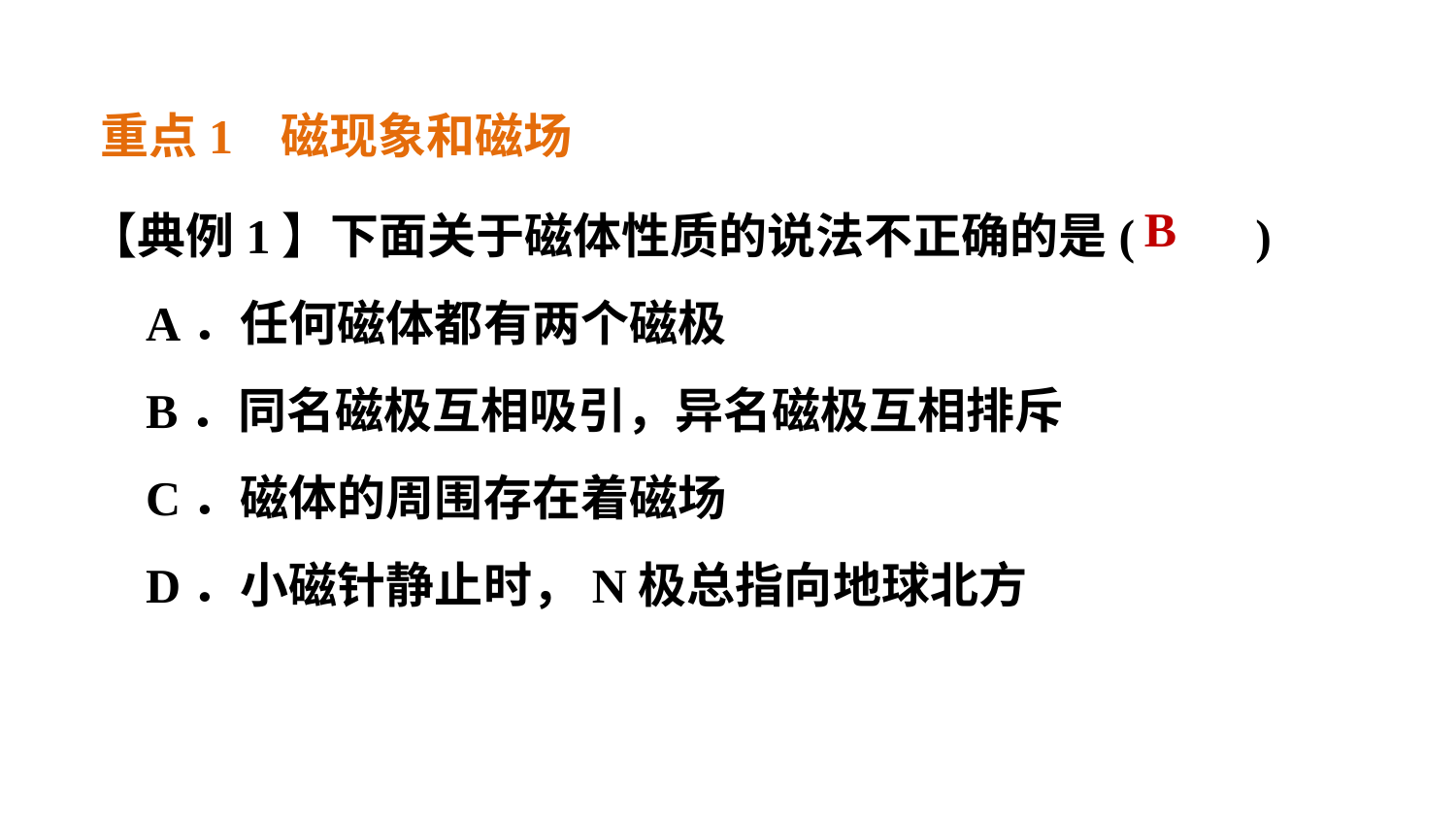

重点1   磁现象和磁场
【典例1】下面关于磁体性质的说法不正确的是(　　)
A．任何磁体都有两个磁极
B．同名磁极互相吸引，异名磁极互相排斥
C．磁体的周围存在着磁场
D．小磁针静止时，N极总指向地球北方
B